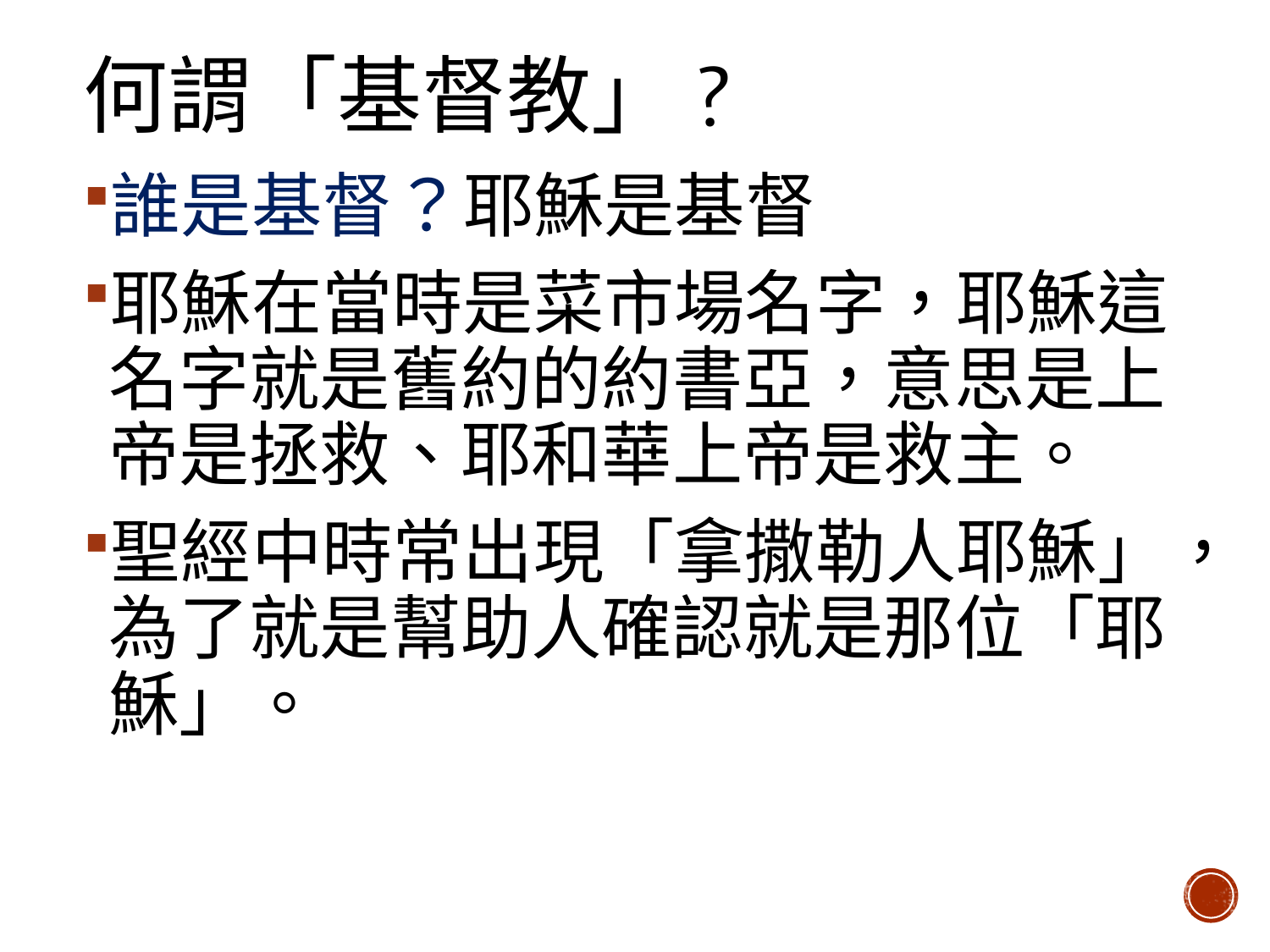

# 何謂「基督教」?
誰是基督？耶穌是基督
耶穌在當時是菜市場名字，耶穌這名字就是舊約的約書亞，意思是上帝是拯救、耶和華上帝是救主。
聖經中時常出現「拿撒勒人耶穌」，為了就是幫助人確認就是那位「耶穌」。